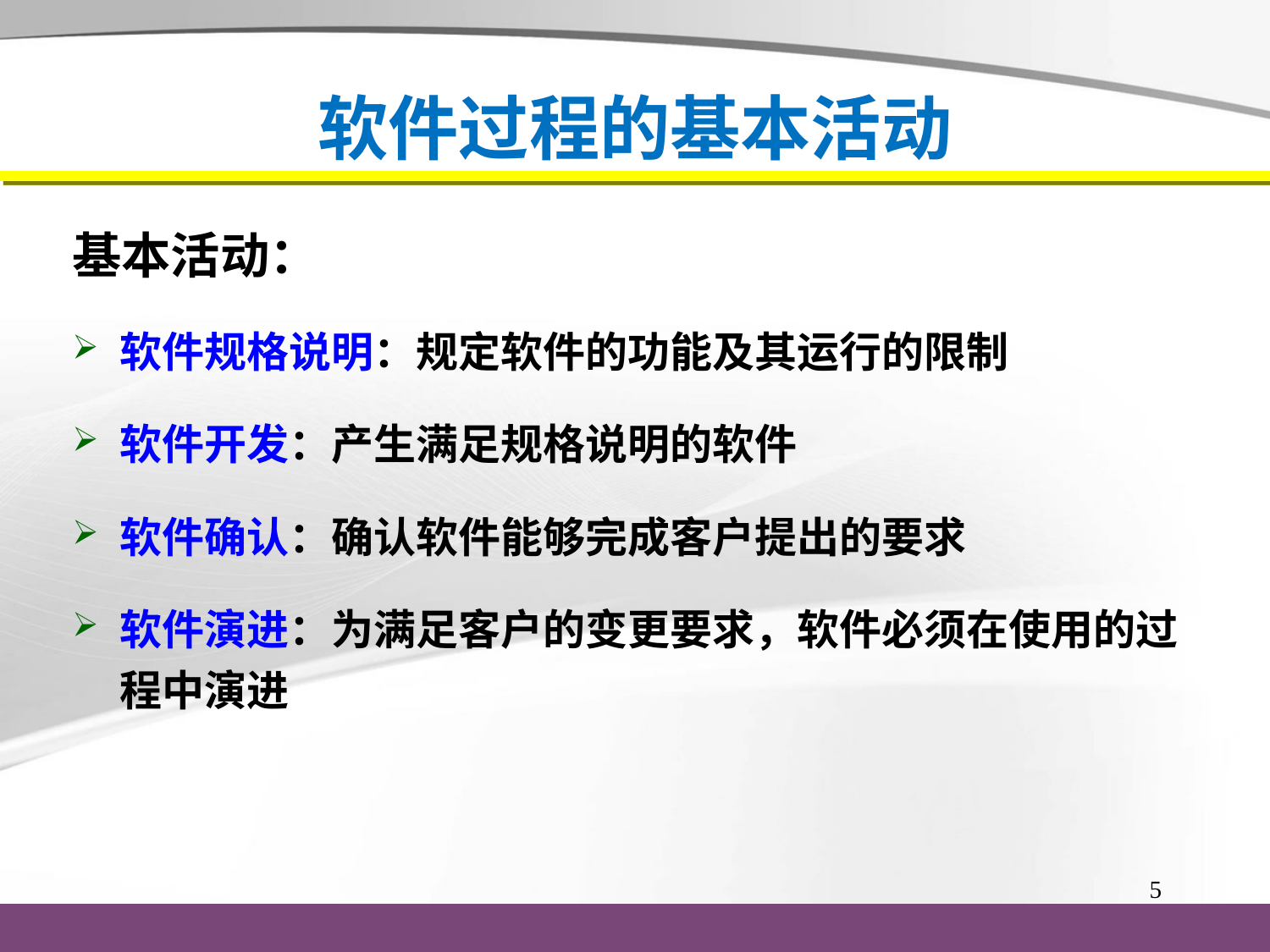

# 软件过程的基本活动
基本活动：
软件规格说明：规定软件的功能及其运行的限制
软件开发：产生满足规格说明的软件
软件确认：确认软件能够完成客户提出的要求
软件演进：为满足客户的变更要求，软件必须在使用的过程中演进
5